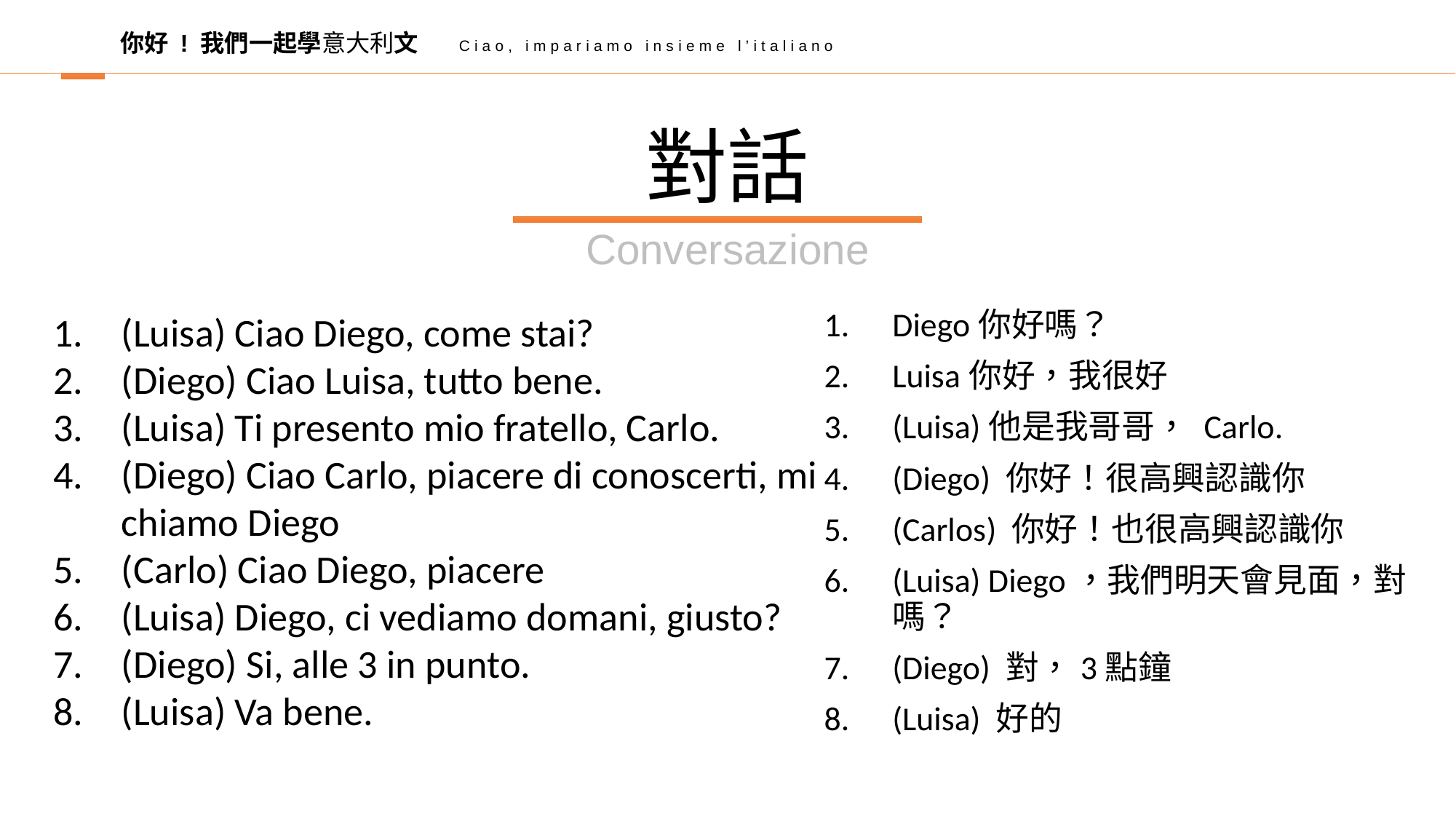

你好 ! 我們一起學意大利文
Ciao, impariamo insieme l’italiano

對話
Conversazione

(Luisa) Ciao Diego, come stai?
(Diego) Ciao Luisa, tutto bene.
(Luisa) Ti presento mio fratello, Carlo.
(Diego) Ciao Carlo, piacere di conoscerti, mi chiamo Diego
(Carlo) Ciao Diego, piacere
(Luisa) Diego, ci vediamo domani, giusto?
(Diego) Si, alle 3 in punto.
(Luisa) Va bene.
Diego你好嗎？
Luisa你好，我很好
(Luisa)他是我哥哥， Carlo.
(Diego) 你好！很高興認識你
(Carlos) 你好！也很高興認識你
(Luisa) Diego，我們明天會見面，對嗎？
(Diego) 對，3點鐘
(Luisa) 好的